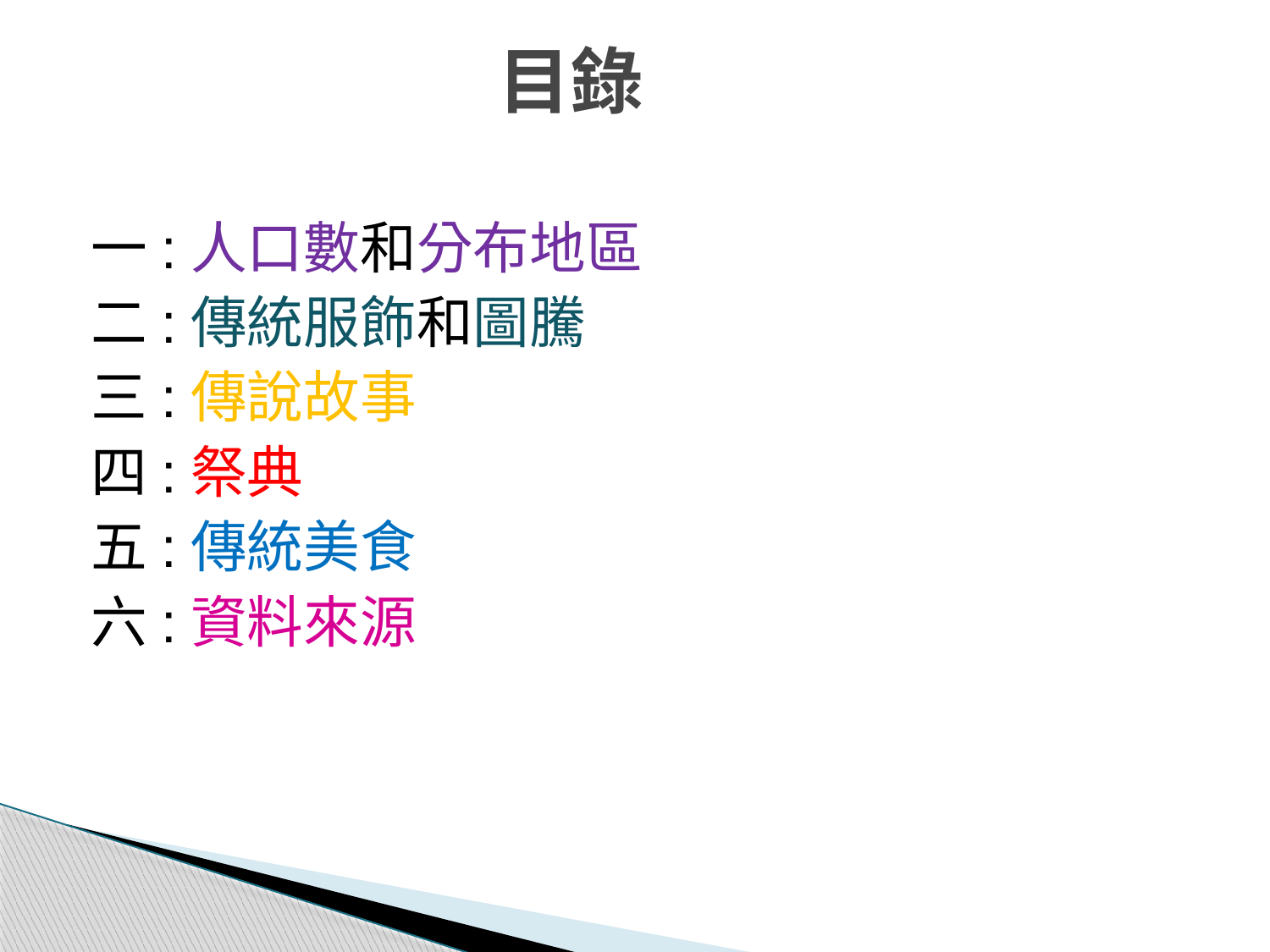

# 目錄
一:人口數和分布地區
二:傳統服飾和圖騰
三:傳說故事
四:祭典
五:傳統美食
六:資料來源